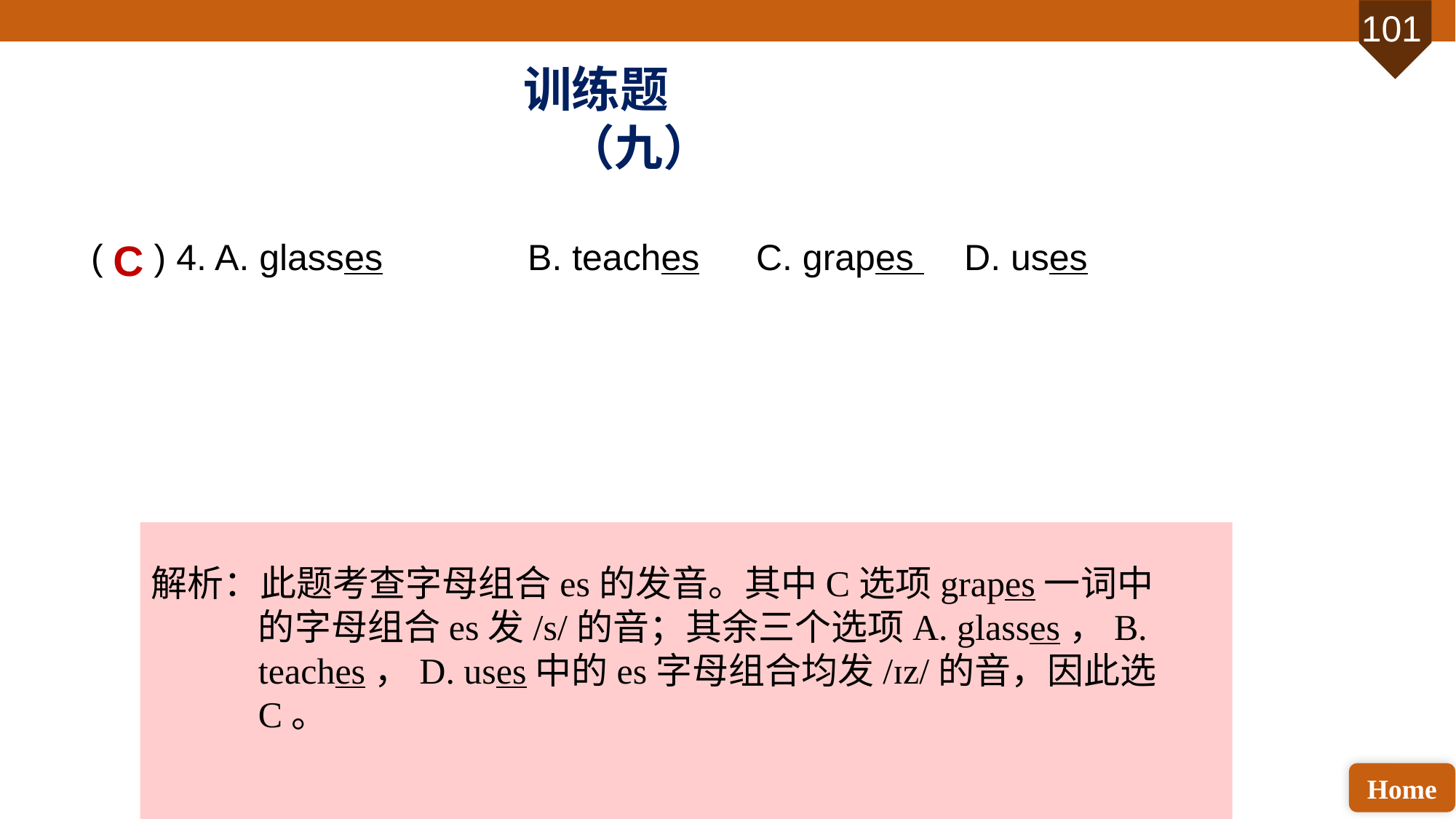

训练题（九）
(     ) 4. A. glasses 		B. teaches	 C. grapes 	D. uses
C

解析：此题考查字母组合es的发音。其中C选项grapes一词中的字母组合es发/s/的音；其余三个选项A. glasses，B. teaches，D. uses中的es字母组合均发/ɪz/的音，因此选C。